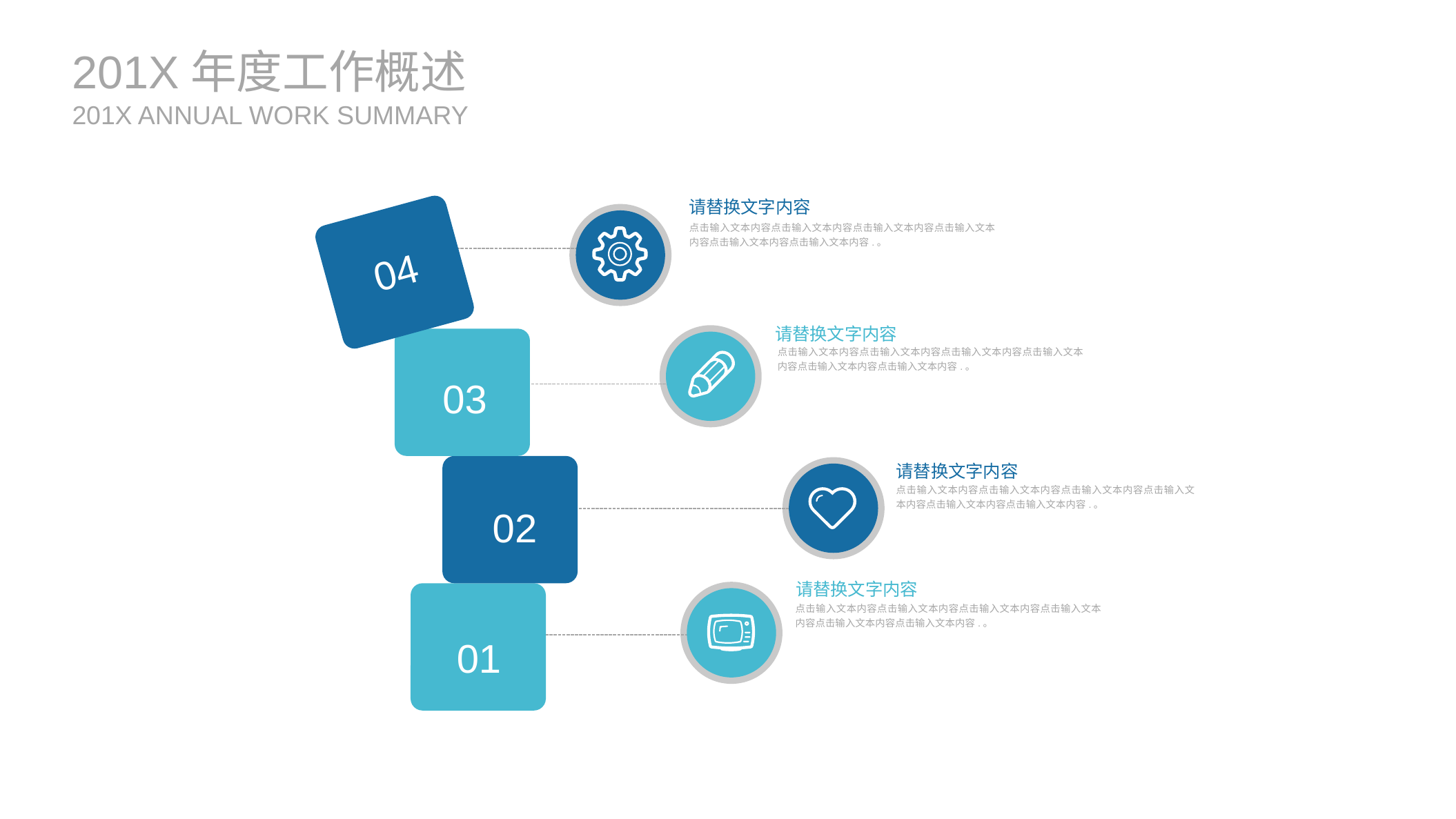

201X年度工作概述
201X ANNUAL WORK SUMMARY
请替换文字内容

04
点击输入文本内容点击输入文本内容点击输入文本内容点击输入文本内容点击输入文本内容点击输入文本内容.。

请替换文字内容

03
点击输入文本内容点击输入文本内容点击输入文本内容点击输入文本内容点击输入文本内容点击输入文本内容.。

02
请替换文字内容

点击输入文本内容点击输入文本内容点击输入文本内容点击输入文本内容点击输入文本内容点击输入文本内容.。

请替换文字内容

01
点击输入文本内容点击输入文本内容点击输入文本内容点击输入文本内容点击输入文本内容点击输入文本内容.。